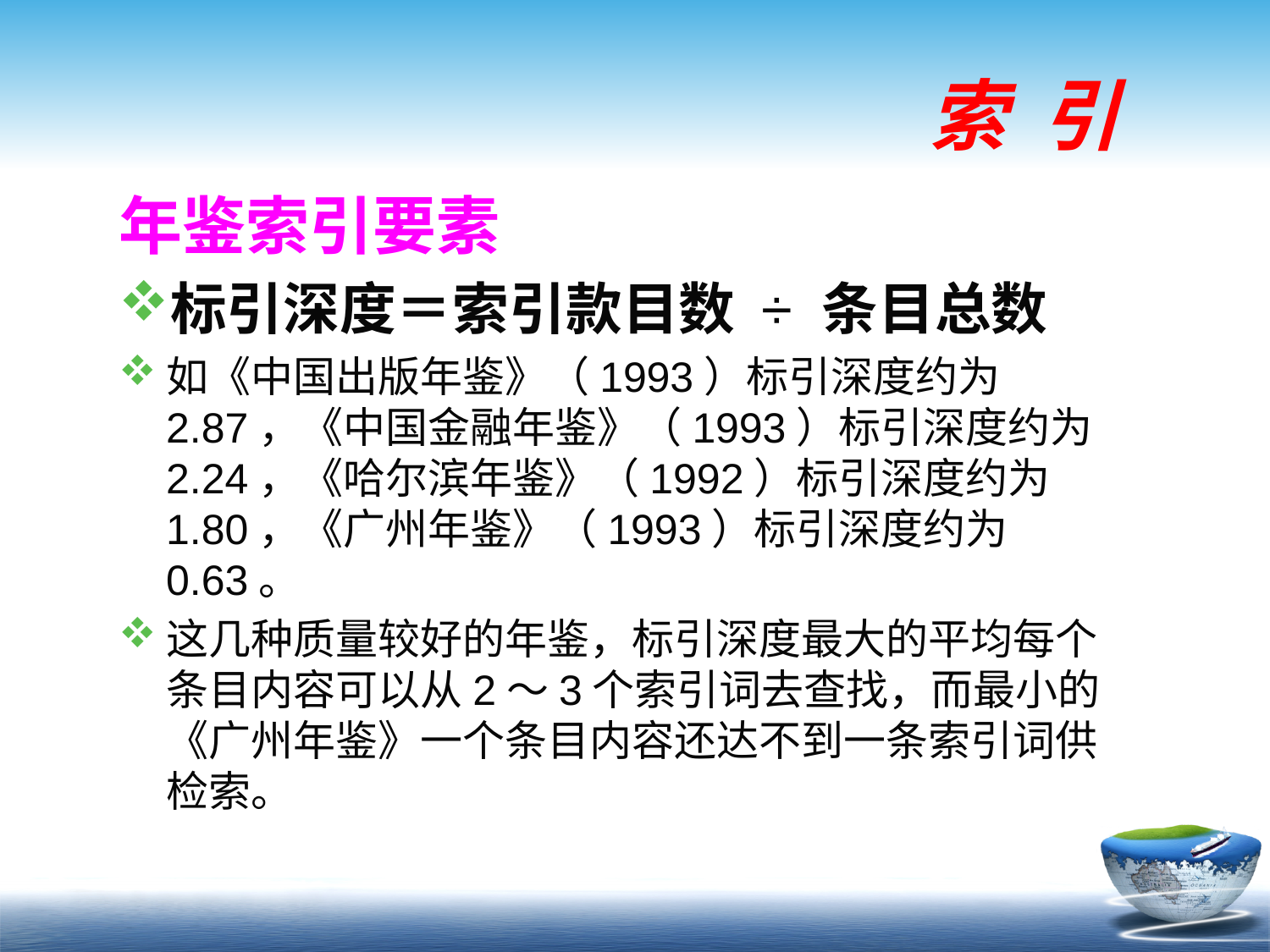

# 索  引
年鉴索引要素
标引深度＝索引款目数 ÷ 条目总数
如《中国出版年鉴》（1993）标引深度约为2.87，《中国金融年鉴》（1993）标引深度约为2.24，《哈尔滨年鉴》（1992）标引深度约为1.80，《广州年鉴》（1993）标引深度约为0.63。
这几种质量较好的年鉴，标引深度最大的平均每个条目内容可以从2～3个索引词去查找，而最小的《广州年鉴》一个条目内容还达不到一条索引词供检索。